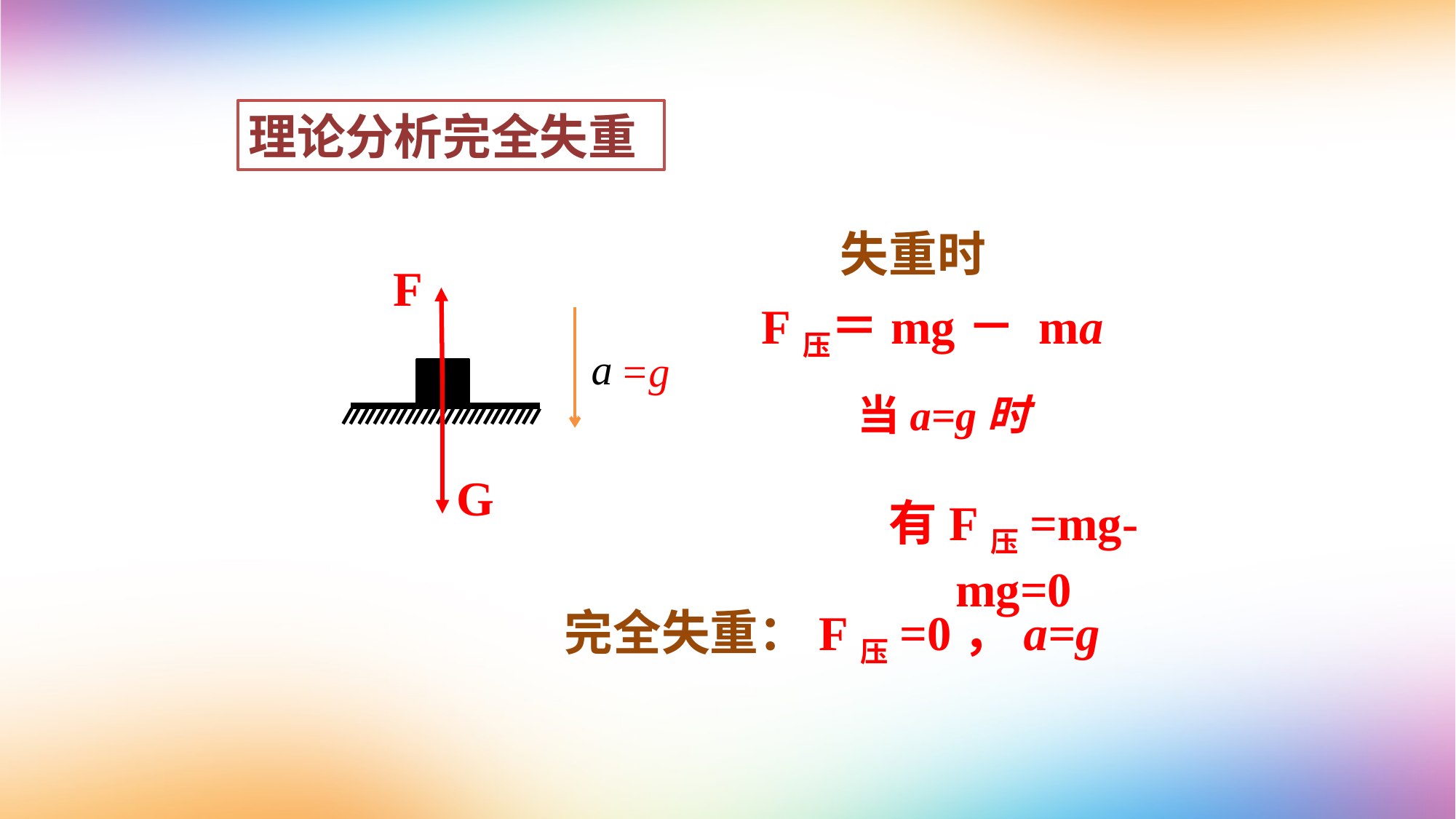

理论分析完全失重
失重时
F
F压＝mg－ ma
a
=g

G
当a=g时
有F压=mg-mg=0
完全失重：F压=0，a=g